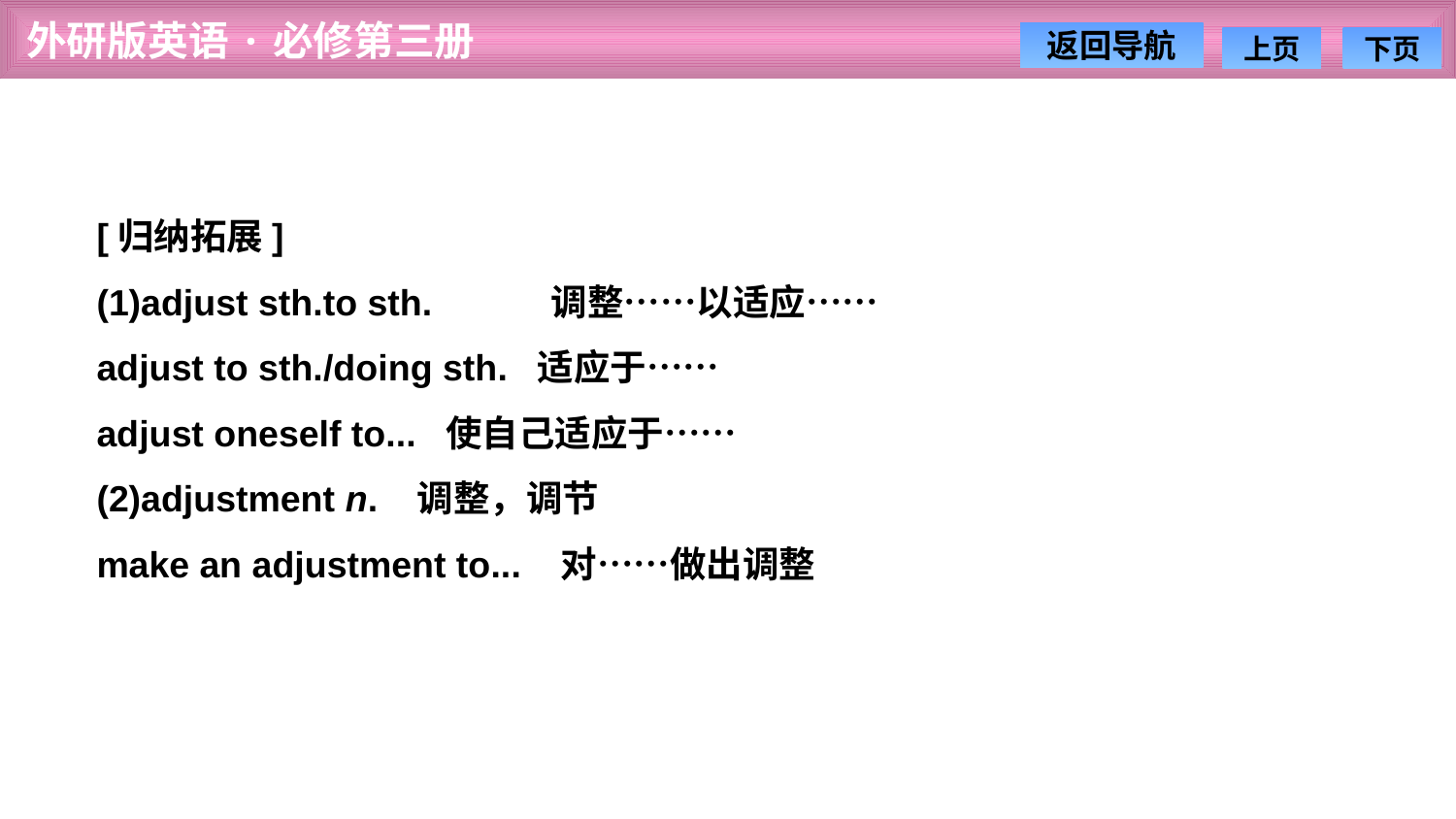

[归纳拓展]
(1)adjust sth.to sth.　　　调整……以适应……
adjust to sth./doing sth.  适应于……
adjust oneself to...  使自己适应于……
(2)adjustment n.   调整，调节
make an adjustment to...   对……做出调整